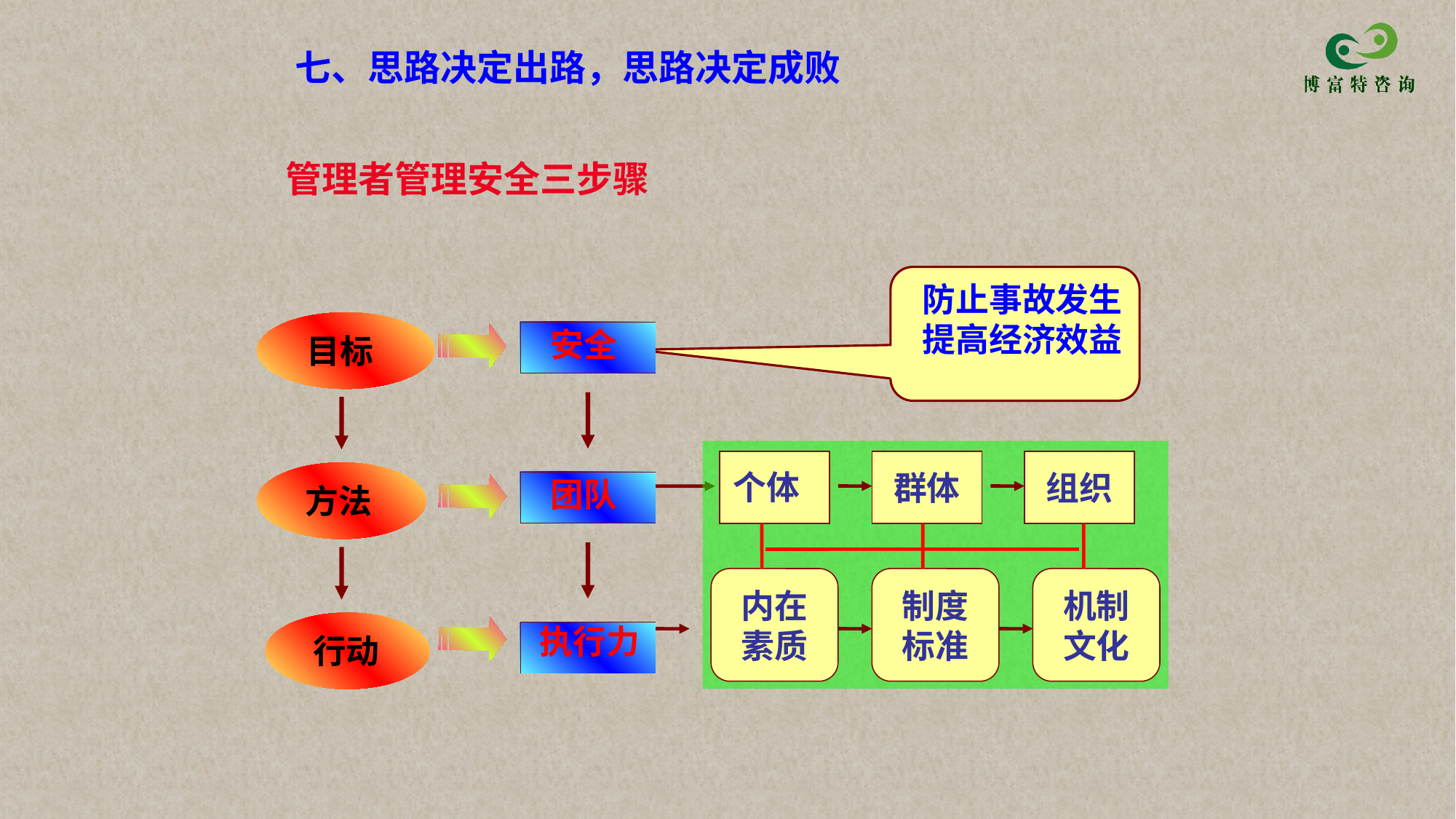

七、思路决定出路，思路决定成败
管理者管理安全三步骤
防止事故发生
提高经济效益

目标

方法

行动
安全

团队

执行力

群体
组织
个体

内在
素质
制度
标准
机制
文化